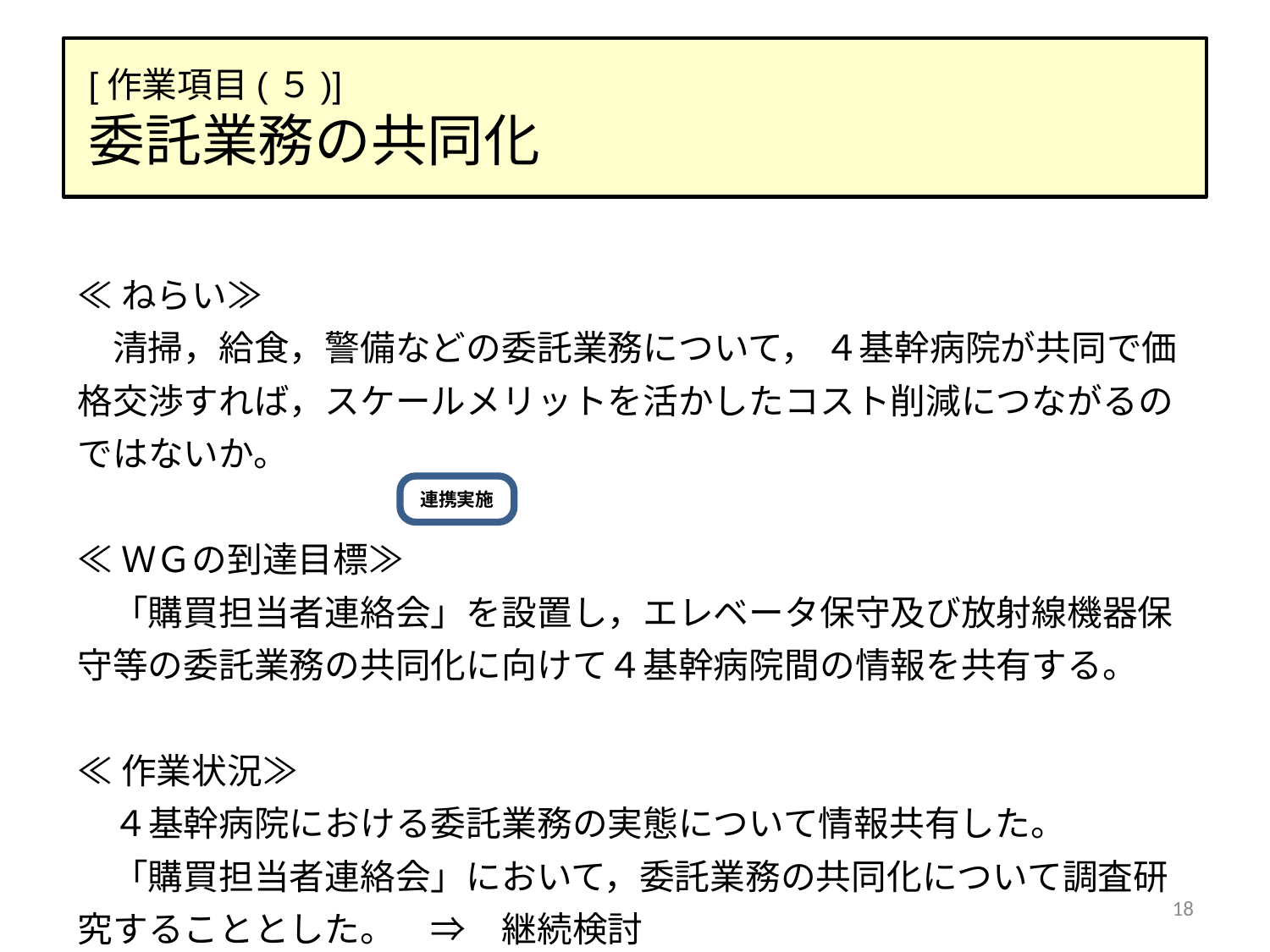

# [作業項目(５)] 委託業務の共同化
≪ねらい≫
　清掃，給食，警備などの委託業務について， ４基幹病院が共同で価格交渉すれば，スケールメリットを活かしたコスト削減につながるのではないか。

≪ＷＧの到達目標≫
　「購買担当者連絡会」を設置し，エレベータ保守及び放射線機器保守等の委託業務の共同化に向けて４基幹病院間の情報を共有する。

≪作業状況≫
　４基幹病院における委託業務の実態について情報共有した。
　「購買担当者連絡会」において，委託業務の共同化について調査研究することとした。　⇒　継続検討
連携実施
18